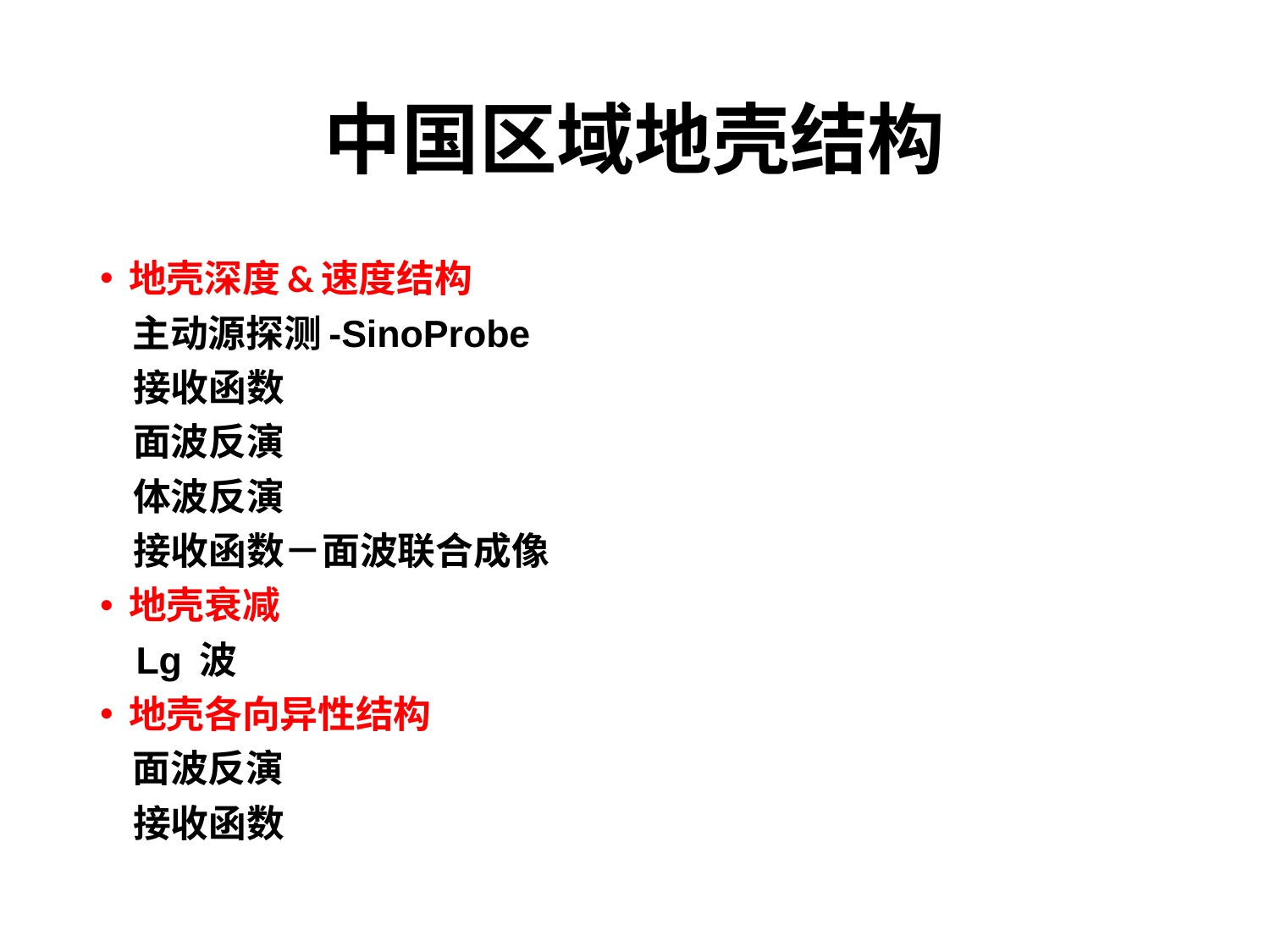

# 中国区域地壳结构
地壳深度&速度结构
   主动源探测-SinoProbe
   接收函数
   面波反演
   体波反演
   接收函数－面波联合成像
地壳衰减
    Lg 波
地壳各向异性结构
   面波反演
   接收函数